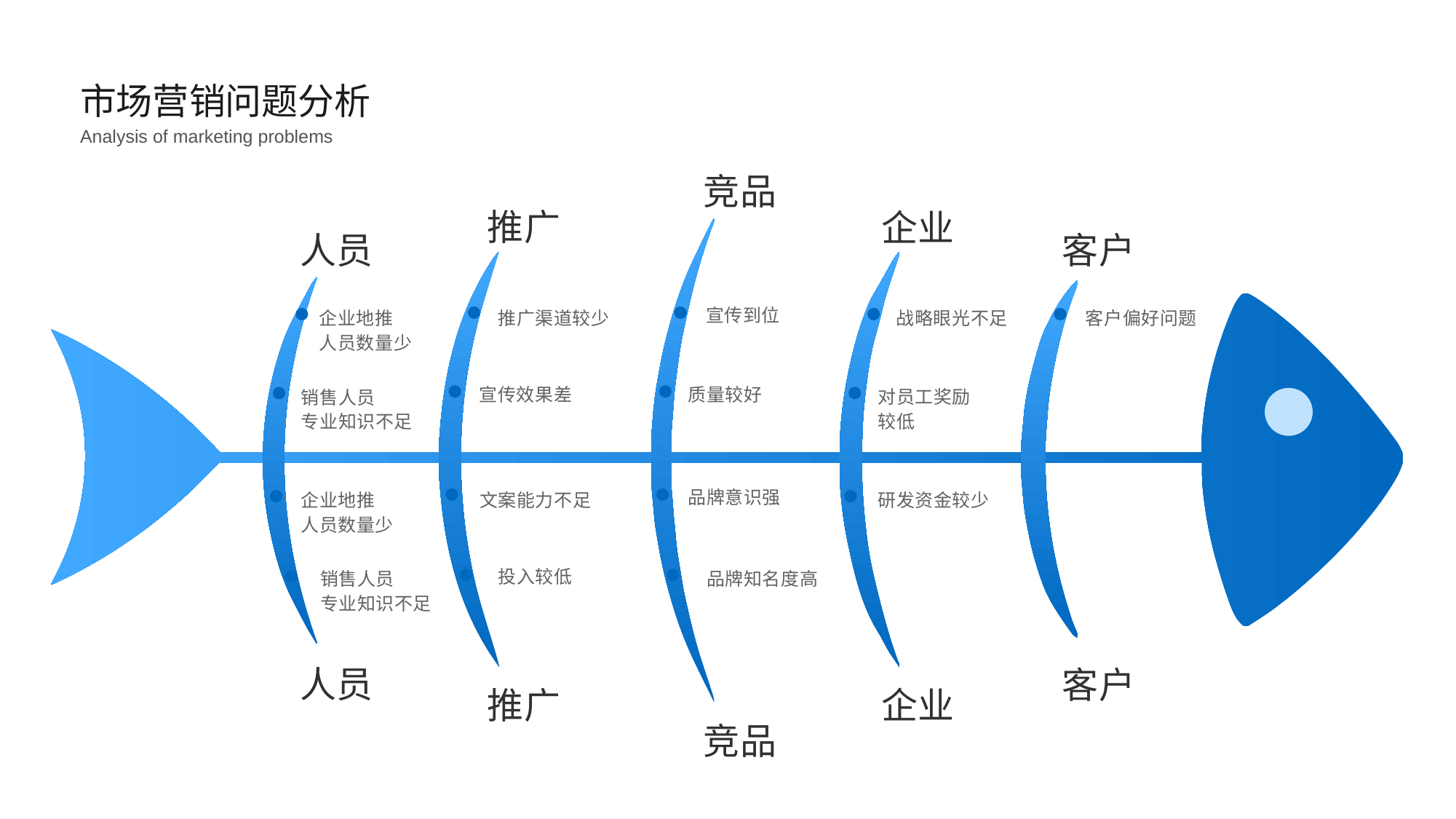

市场营销问题分析
Analysis of marketing problems
竞品
推广
企业

人员
客户

企业地推
人员数量少
宣传到位
战略眼光不足
客户偏好问题
推广渠道较少

质量较好
对员工奖励
较低
销售人员
专业知识不足
宣传效果差

企业地推
人员数量少
文案能力不足
品牌意识强
研发资金较少
投入较低
品牌知名度高
销售人员
专业知识不足
人员
客户
推广
企业
竞品